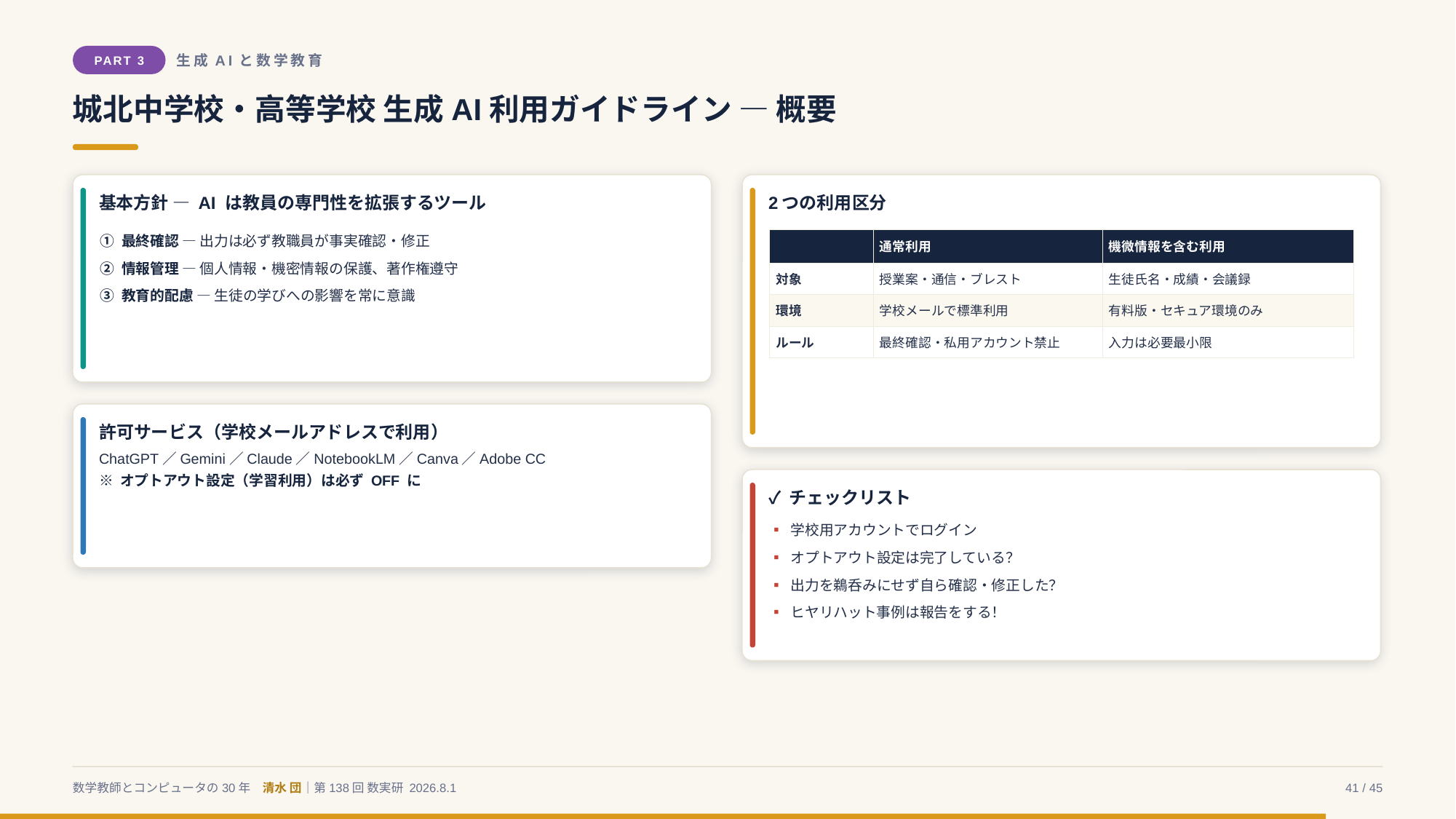

PART 3
生成AIと数学教育
城北中学校・高等学校 生成AI利用ガイドライン ― 概要

基本方針 ― AI は教員の専門性を拡張するツール
2つの利用区分

① 最終確認 ― 出力は必ず教職員が事実確認・修正
② 情報管理 ― 個人情報・機密情報の保護、著作権遵守
③ 教育的配慮 ― 生徒の学びへの影響を常に意識
|  | 通常利用 | 機微情報を含む利用 |
| --- | --- | --- |
| 対象 | 授業案・通信・ブレスト | 生徒氏名・成績・会議録 |
| 環境 | 学校メールで標準利用 | 有料版・セキュア環境のみ |
| ルール | 最終確認・私用アカウント禁止 | 入力は必要最小限 |

許可サービス（学校メールアドレスで利用）

ChatGPT／Gemini／Claude／NotebookLM／Canva／Adobe CC
※ オプトアウト設定（学習利用）は必ず OFF に

✓ チェックリスト

▪ 学校用アカウントでログイン
▪ オプトアウト設定は完了している？
▪ 出力を鵜呑みにせず自ら確認・修正した？
▪ ヒヤリハット事例は報告をする！

数学教師とコンピュータの30年　清水 団｜第138回 数実研 2026.8.1
41 / 45